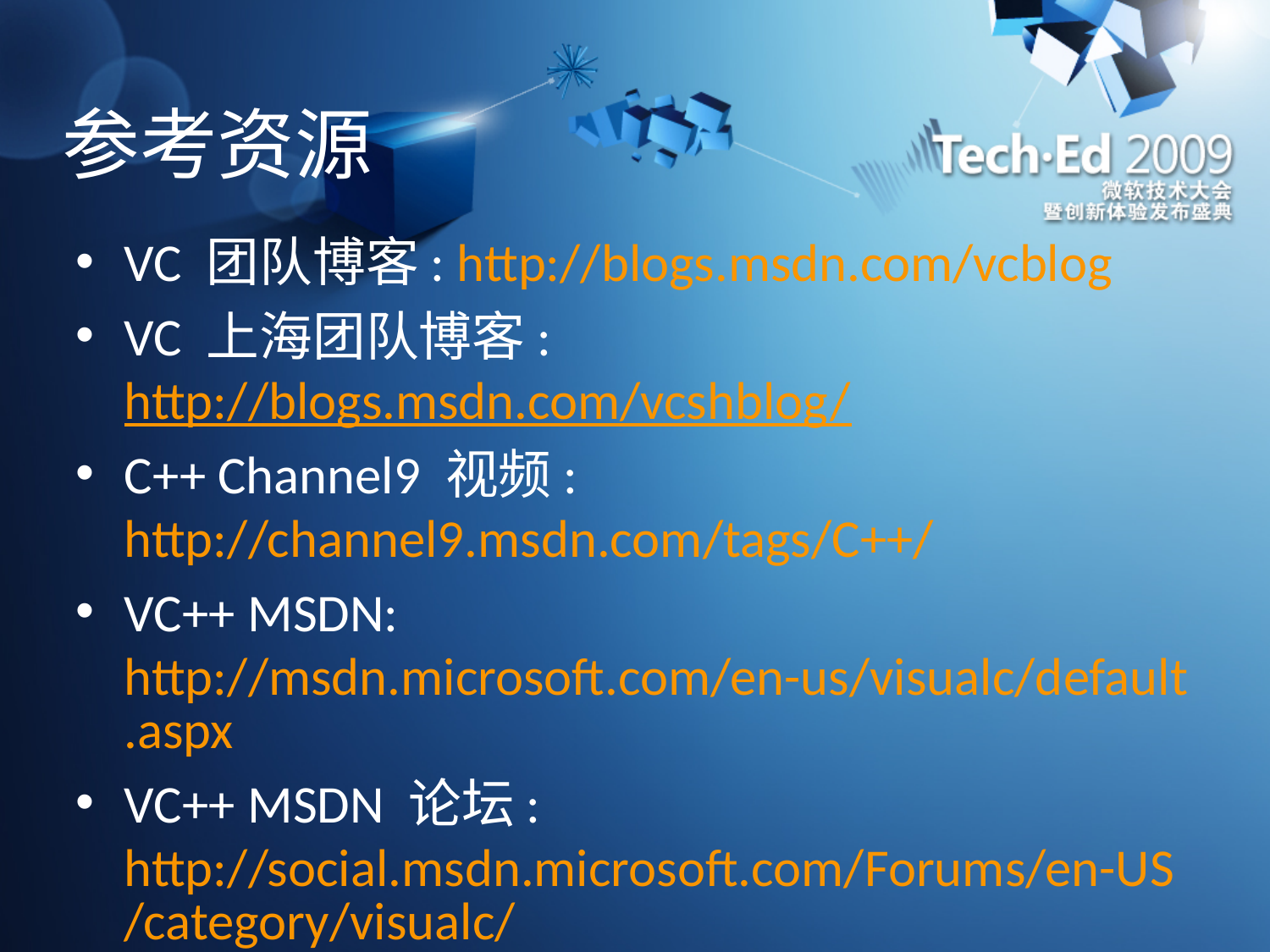

# 参考资源
VC 团队博客: http://blogs.msdn.com/vcblog
VC 上海团队博客: http://blogs.msdn.com/vcshblog/
C++ Channel9 视频: http://channel9.msdn.com/tags/C++/
VC++ MSDN: http://msdn.microsoft.com/en-us/visualc/default.aspx
VC++ MSDN 论坛: http://social.msdn.microsoft.com/Forums/en-US/category/visualc/